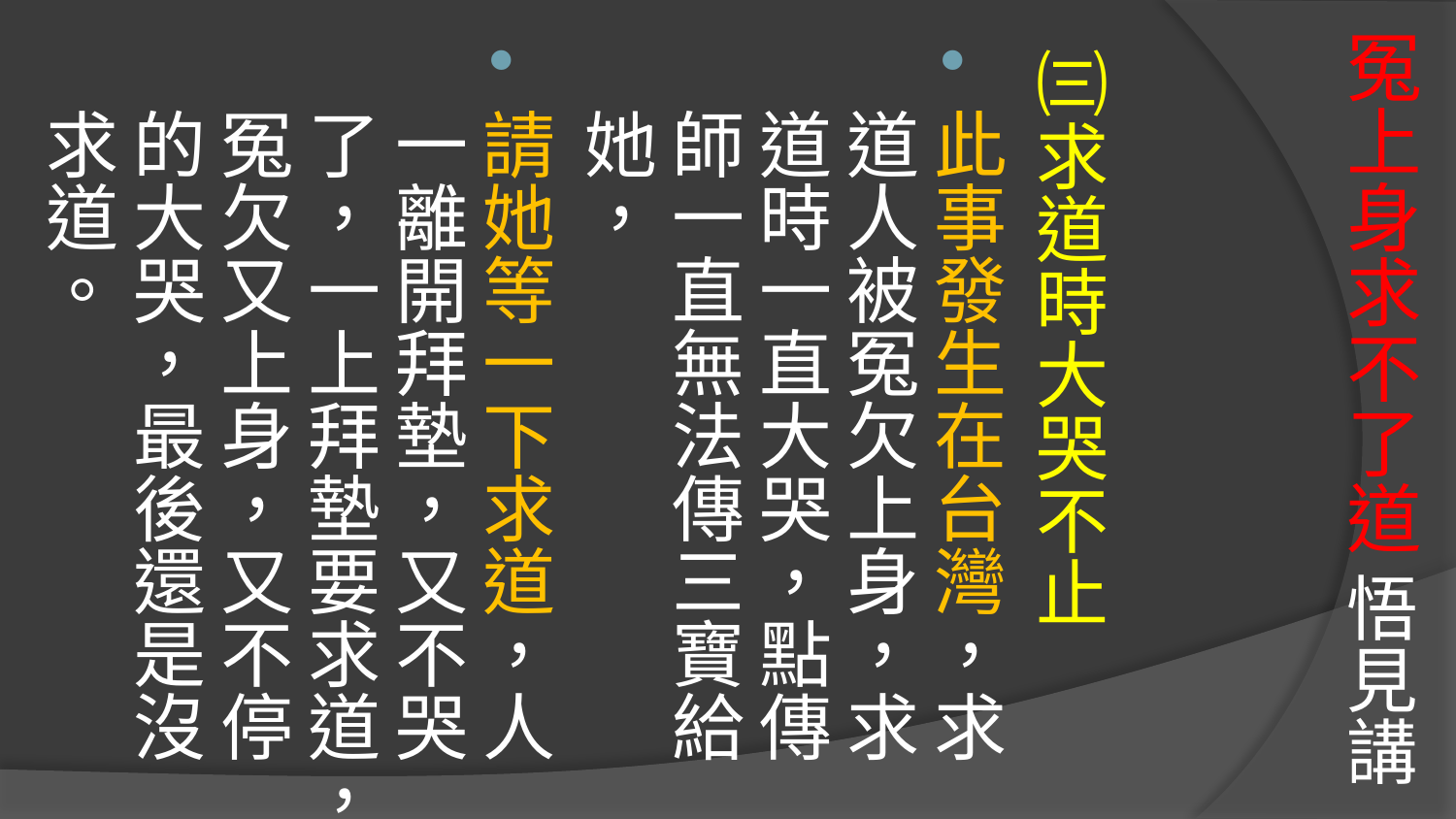

# 冤上身求不了道 悟見講
㈢求道時大哭不止
此事發生在台灣，求道人被冤欠上身，求道時一直大哭，點傳師一直無法傳三寶給她，
請她等一下求道，人一離開拜墊，又不哭了，一上拜墊要求道，冤欠又上身，又不停的大哭，最後還是沒求道。